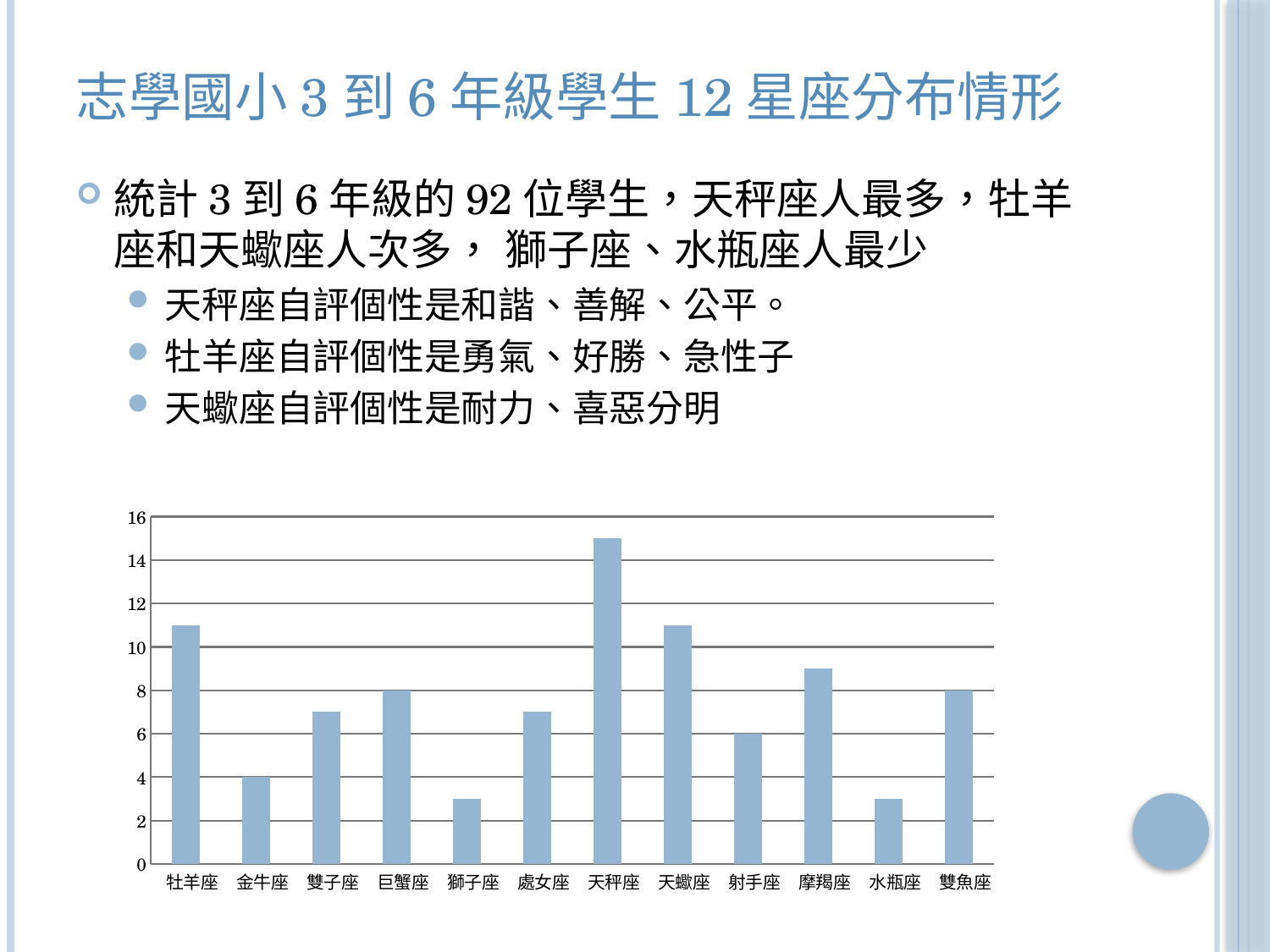

# 志學國小3到6年級學生12星座分布情形
統計3到6年級的92位學生，天秤座人最多，牡羊座和天蠍座人次多， 獅子座、水瓶座人最少
天秤座自評個性是和諧、善解、公平。
牡羊座自評個性是勇氣、好勝、急性子
天蠍座自評個性是耐力、喜惡分明

### Chart

| Category | 合計 |
|---|---|
|   牡羊座 | 11.0 |
|   金牛座 | 4.0 |
|   雙子座 | 7.0 |
|   巨蟹座 | 8.0 |
|   獅子座 | 3.0 |
|   處女座 | 7.0 |
|   天秤座 | 15.0 |
|   天蠍座 | 11.0 |
|   射手座 | 6.0 |
|   摩羯座 | 9.0 |
|   水瓶座 | 3.0 |
|   雙魚座 | 8.0 |